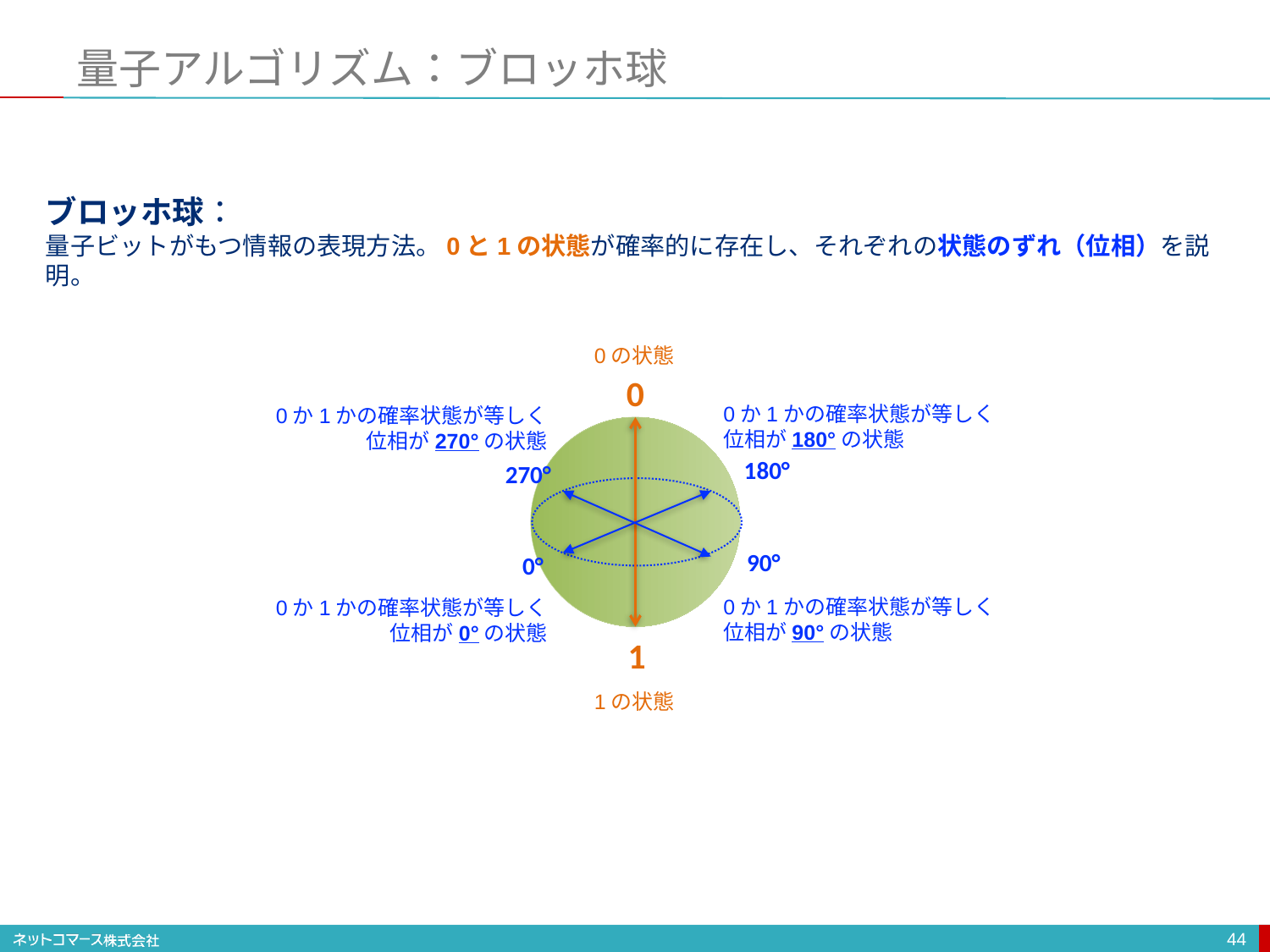

# 量子アルゴリズム：ブロッホ球
ブロッホ球：
量子ビットがもつ情報の表現方法。0と1の状態が確率的に存在し、それぞれの状態のずれ（位相）を説明。
0の状態
0

180°
270°

90°
0°
1
1の状態
0か1かの確率状態が等しく
位相が180°の状態
0か1かの確率状態が等しく
位相が270°の状態
0か1かの確率状態が等しく
位相が90°の状態
0か1かの確率状態が等しく
位相が0°の状態
44